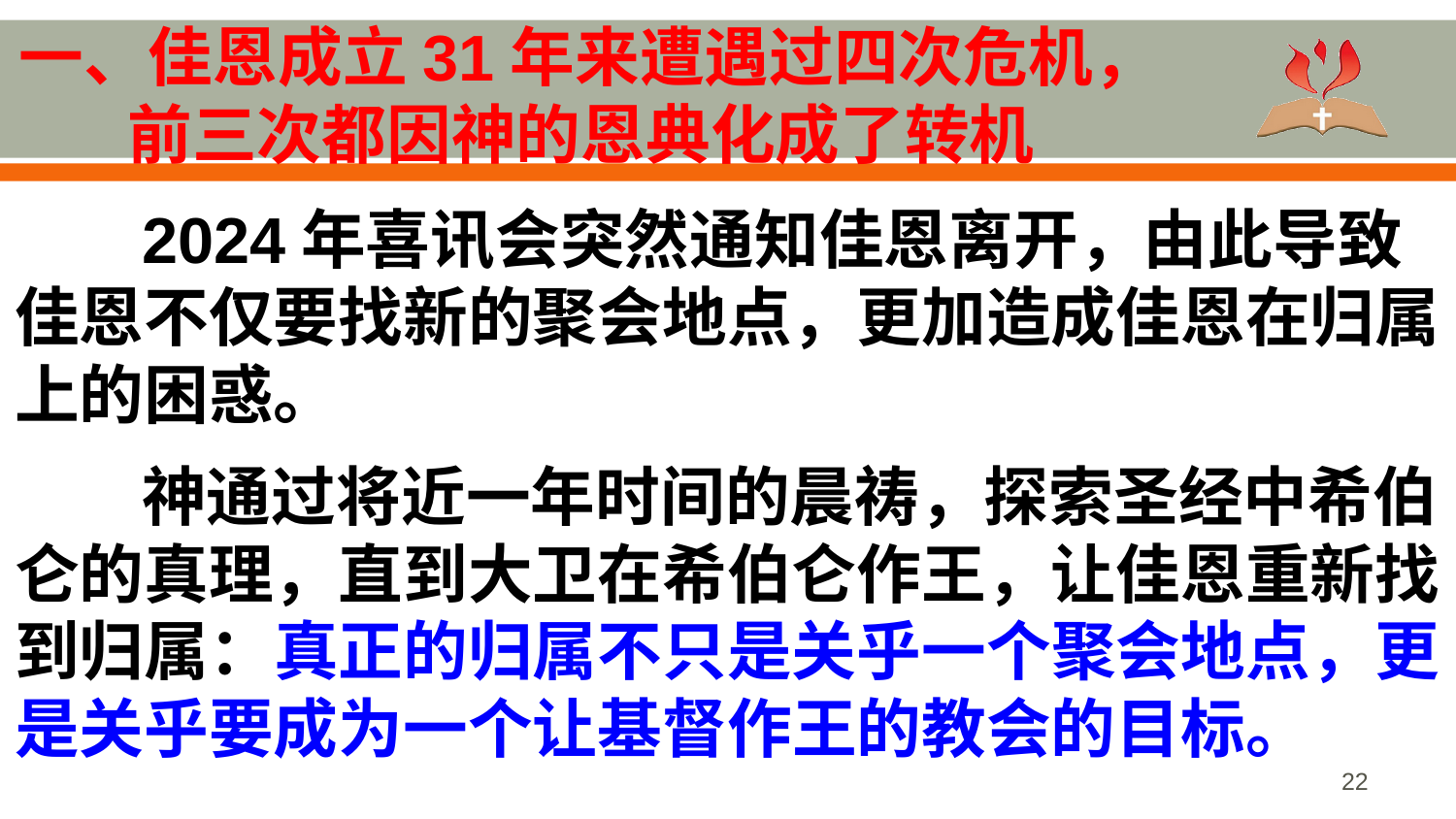

# 一、佳恩成立31年来遭遇过四次危机，前三次都因神的恩典化成了转机
2024年喜讯会突然通知佳恩离开，由此导致佳恩不仅要找新的聚会地点，更加造成佳恩在归属上的困惑。
神通过将近一年时间的晨祷，探索圣经中希伯仑的真理，直到大卫在希伯仑作王，让佳恩重新找到归属：真正的归属不只是关乎一个聚会地点，更是关乎要成为一个让基督作王的教会的目标。

22